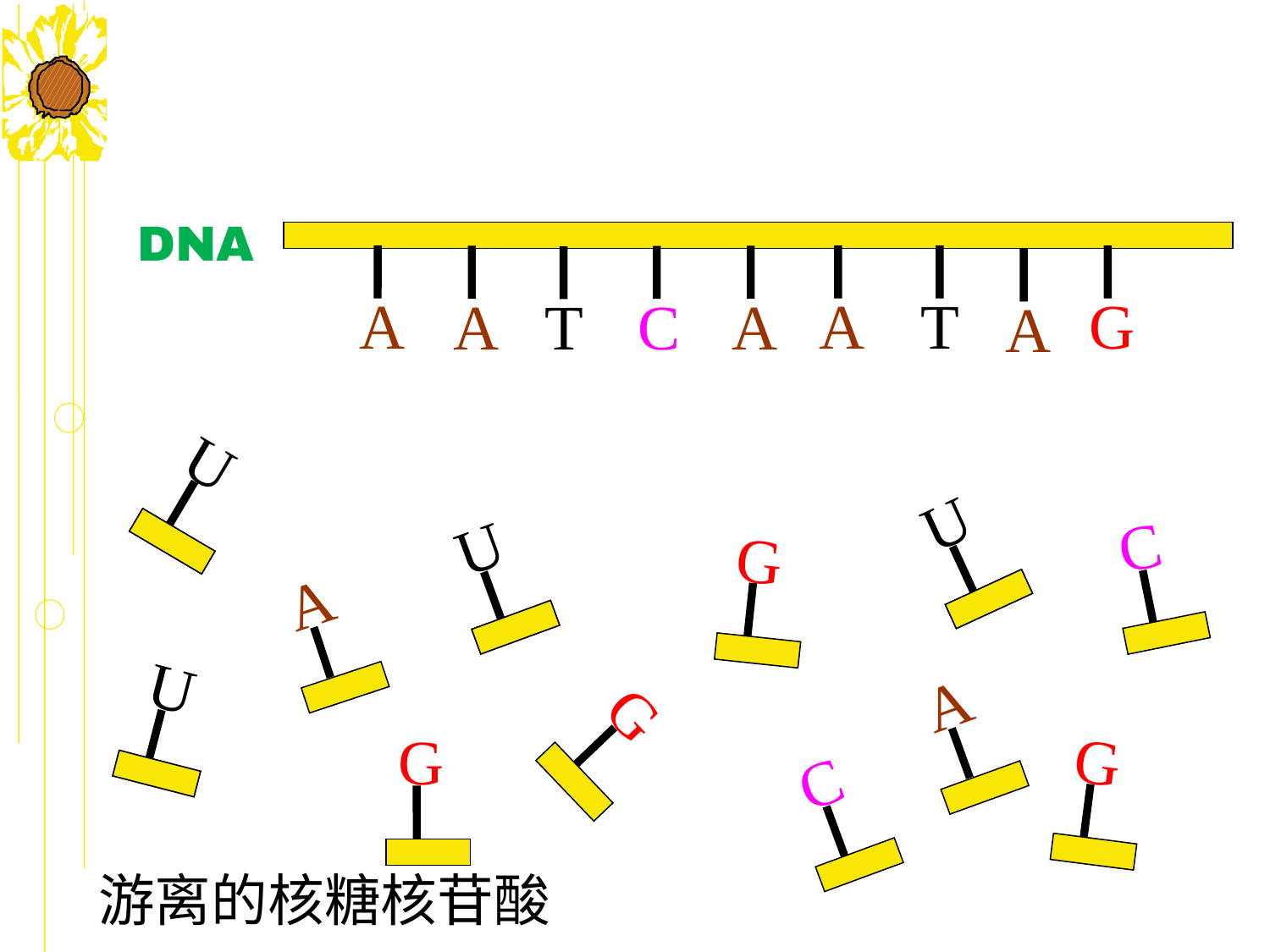

DNA

A
A
T
G
A
C
A
T
A
U

U

U

C

G

A

U

A

G

G

G

C

游离的核糖核苷酸